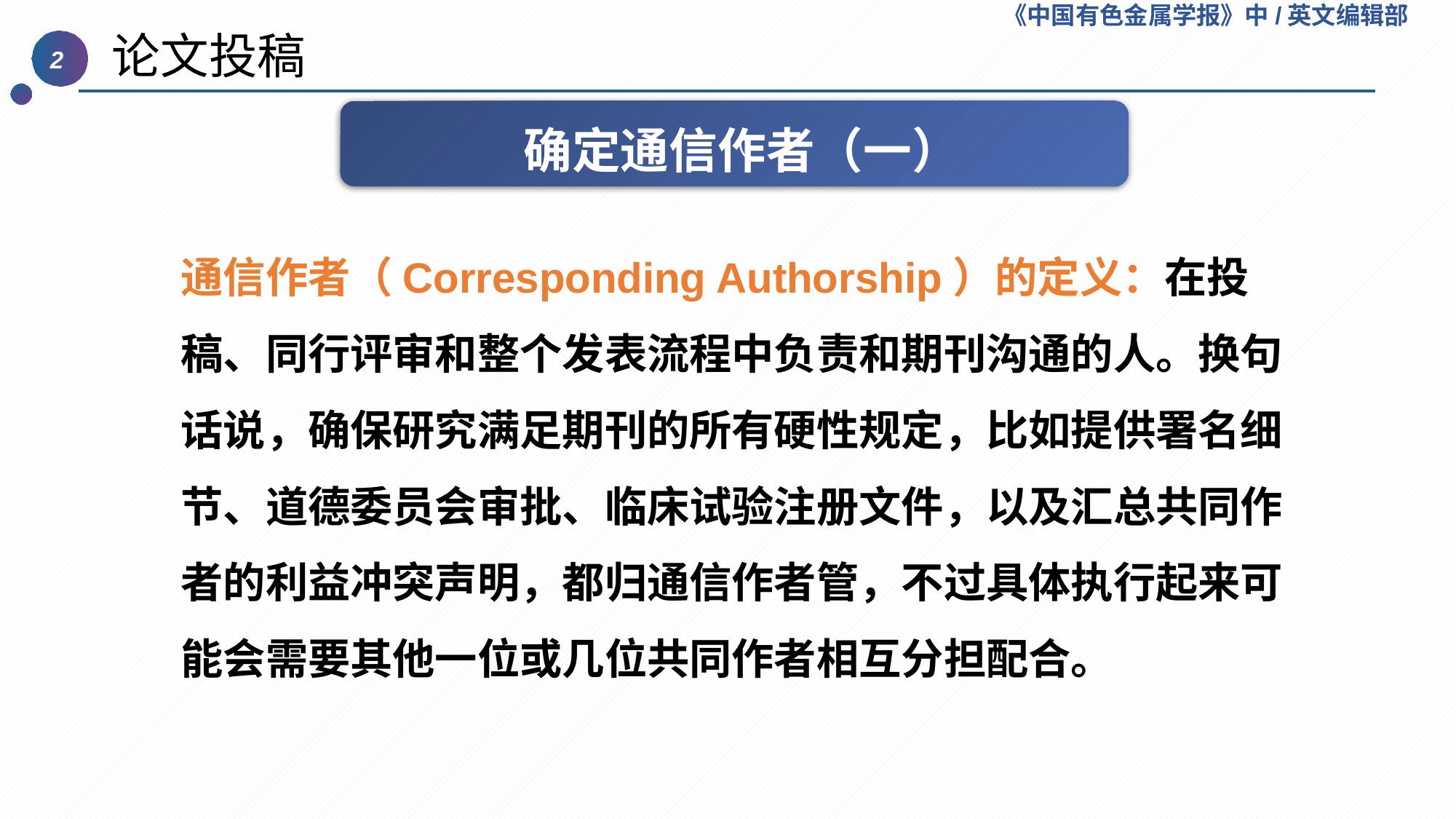

《中国有色金属学报》中/英文编辑部

      论文投稿

2

（
确定通信作者（一）
通信作者（Corresponding Authorship）的定义：在投稿、同行评审和整个发表流程中负责和期刊沟通的人。换句话说，确保研究满足期刊的所有硬性规定，比如提供署名细节、道德委员会审批、临床试验注册文件，以及汇总共同作者的利益冲突声明，都归通信作者管，不过具体执行起来可能会需要其他一位或几位共同作者相互分担配合。